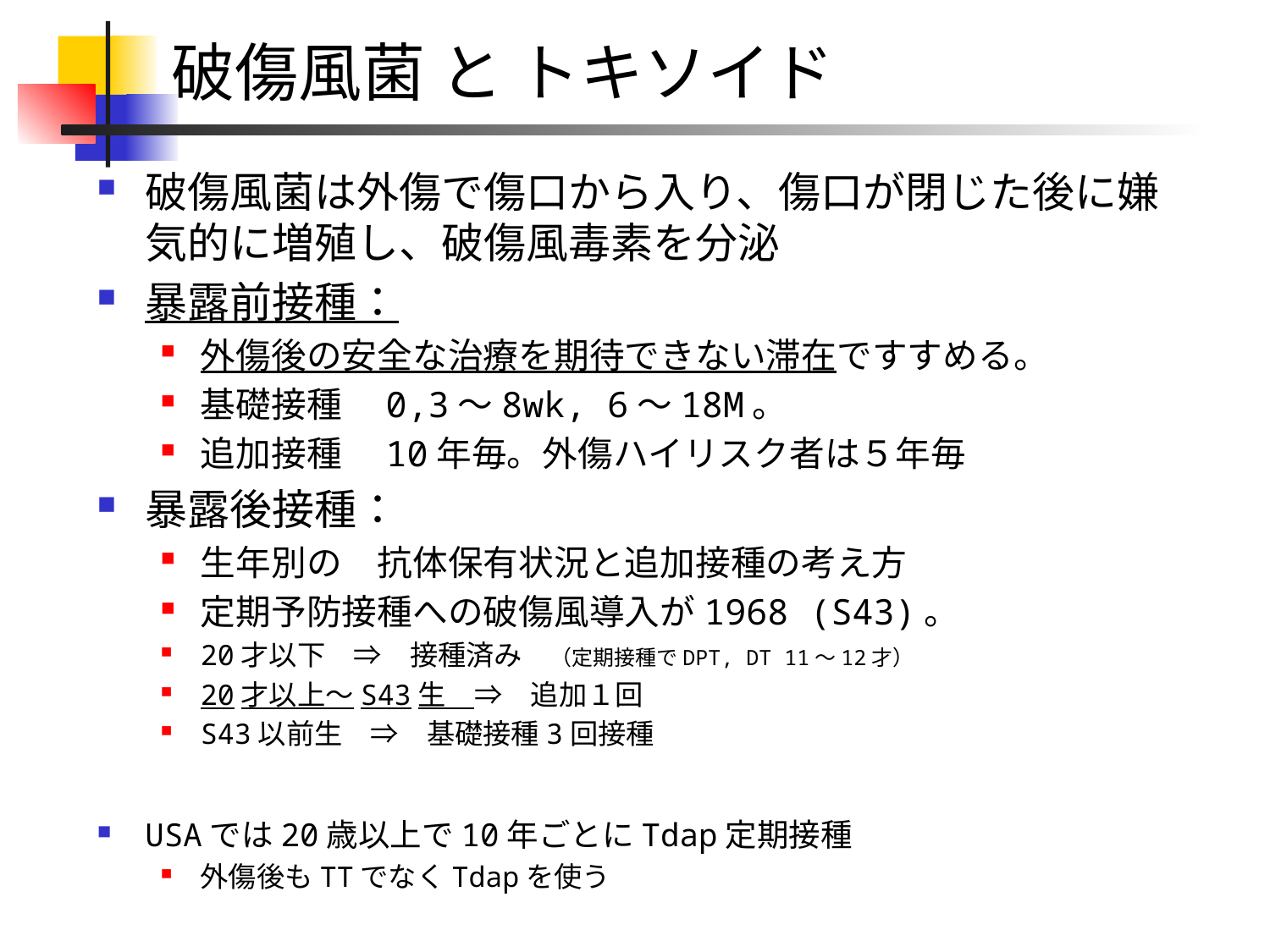

# 破傷風菌 と トキソイド
破傷風菌は外傷で傷口から入り、傷口が閉じた後に嫌気的に増殖し、破傷風毒素を分泌
暴露前接種：
外傷後の安全な治療を期待できない滞在ですすめる。
基礎接種　0,3～8wk, 6～18M。
追加接種　10年毎。外傷ハイリスク者は５年毎
暴露後接種：
生年別の　抗体保有状況と追加接種の考え方
定期予防接種への破傷風導入が1968 (S43)。
20才以下　⇒　接種済み　（定期接種でDPT, DT 11～12才）
20才以上～S43生　⇒　追加１回
S43以前生　⇒　基礎接種3回接種

USAでは20歳以上で10年ごとにTdap定期接種
外傷後もTTでなくTdapを使う